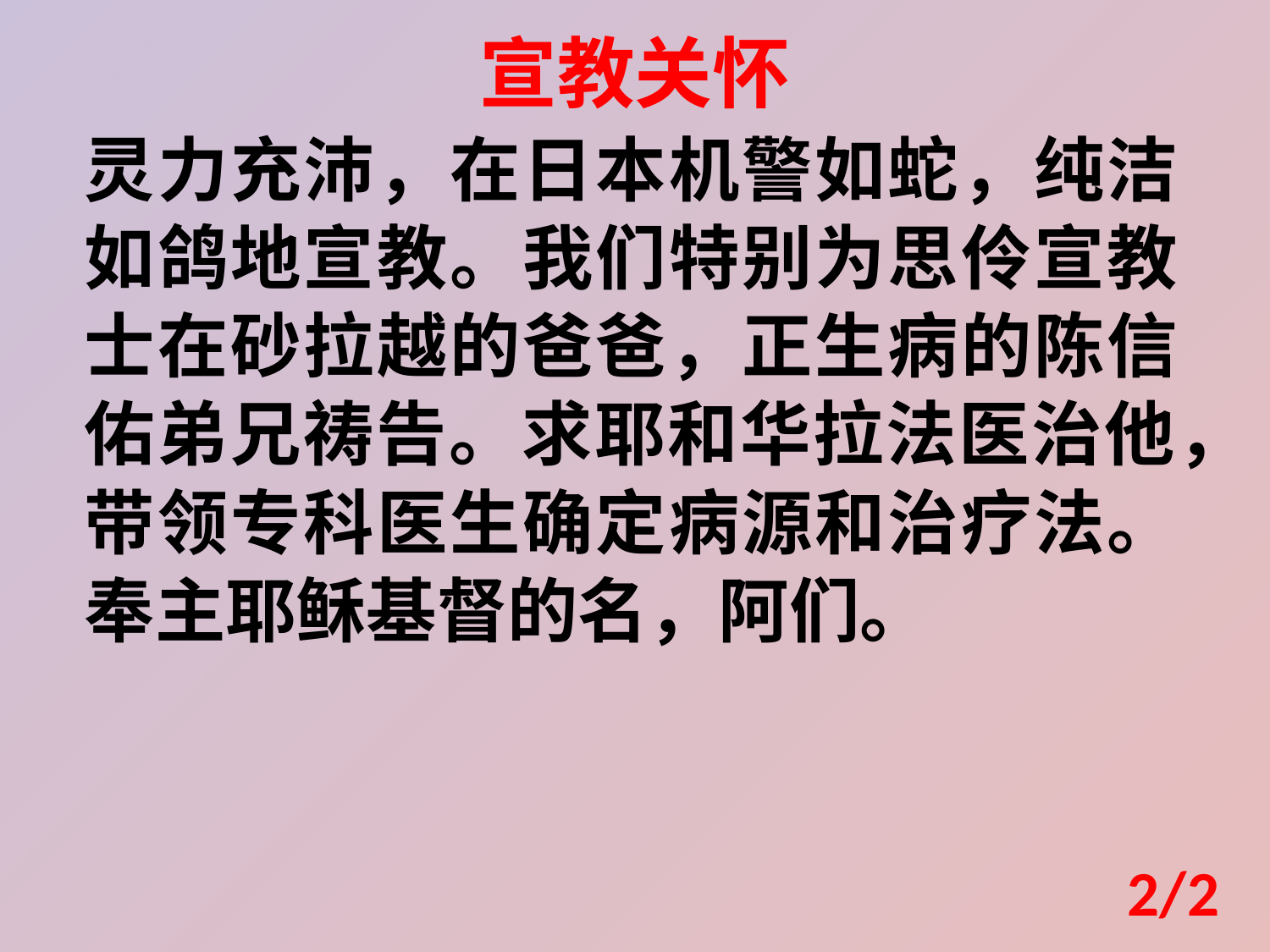

宣教关怀
灵力充沛，在日本机警如蛇，纯洁如鸽地宣教。我们特别为思伶宣教士在砂拉越的爸爸，正生病的陈信佑弟兄祷告。求耶和华拉法医治他，带领专科医生确定病源和治疗法。奉主耶稣基督的名，阿们。
2/2